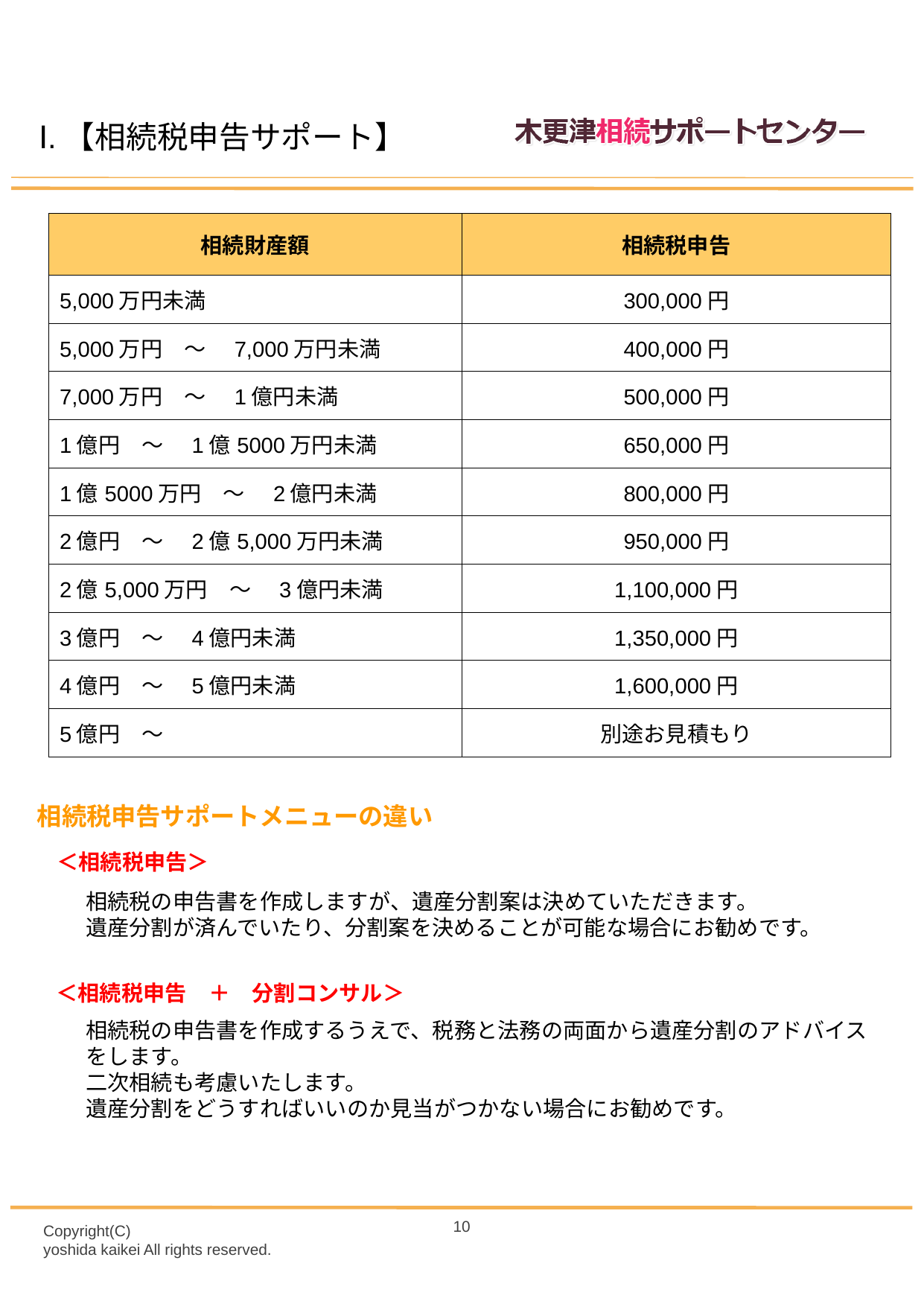

Ⅰ.【相続税申告サポート】
| 相続財産額 | 相続税申告 |
| --- | --- |
| 5,000万円未満 | 300,000円 |
| 5,000万円　～　7,000万円未満 | 400,000円 |
| 7,000万円　～　1億円未満 | 500,000円 |
| 1億円　～　1億5000万円未満 | 650,000円 |
| 1億5000万円　～　2億円未満 | 800,000円 |
| 2億円　～　2億5,000万円未満 | 950,000円 |
| 2億5,000万円　～　3億円未満 | 1,100,000円 |
| 3億円　～　4億円未満 | 1,350,000円 |
| 4億円　～　5億円未満 | 1,600,000円 |
| 5億円　～ | 別途お見積もり |
相続税申告サポートメニューの違い
＜相続税申告＞
相続税の申告書を作成しますが、遺産分割案は決めていただきます。
遺産分割が済んでいたり、分割案を決めることが可能な場合にお勧めです。
＜相続税申告　＋　分割コンサル＞
相続税の申告書を作成するうえで、税務と法務の両面から遺産分割のアドバイスをします。
二次相続も考慮いたします。
遺産分割をどうすればいいのか見当がつかない場合にお勧めです。
10